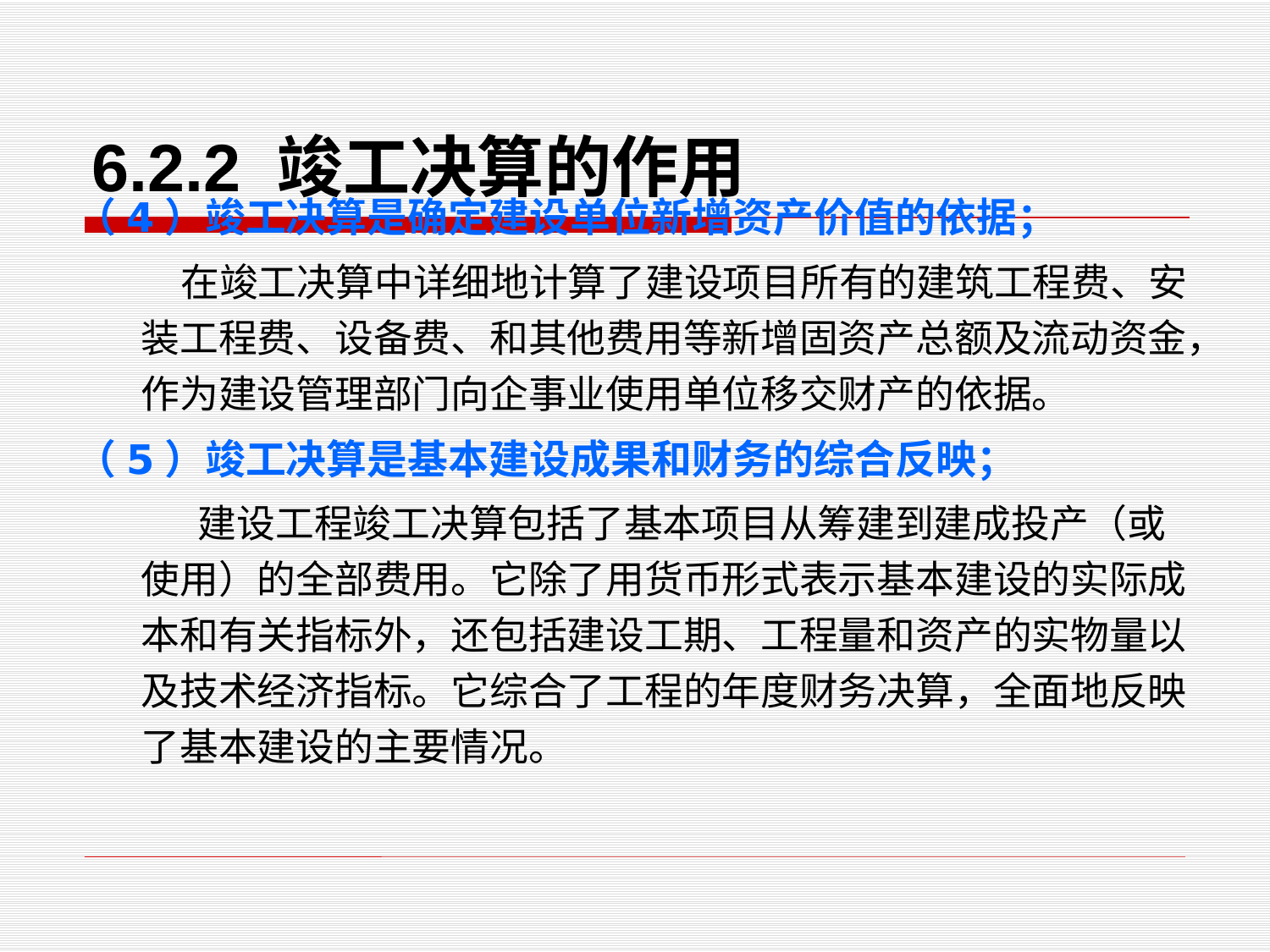

# 6.2.2 竣工决算的作用
（4）竣工决算是确定建设单位新增资产价值的依据；
           在竣工决算中详细地计算了建设项目所有的建筑工程费、安装工程费、设备费、和其他费用等新增固资产总额及流动资金，作为建设管理部门向企事业使用单位移交财产的依据。
（5）竣工决算是基本建设成果和财务的综合反映；
             建设工程竣工决算包括了基本项目从筹建到建成投产（或使用）的全部费用。它除了用货币形式表示基本建设的实际成本和有关指标外，还包括建设工期、工程量和资产的实物量以及技术经济指标。它综合了工程的年度财务决算，全面地反映了基本建设的主要情况。